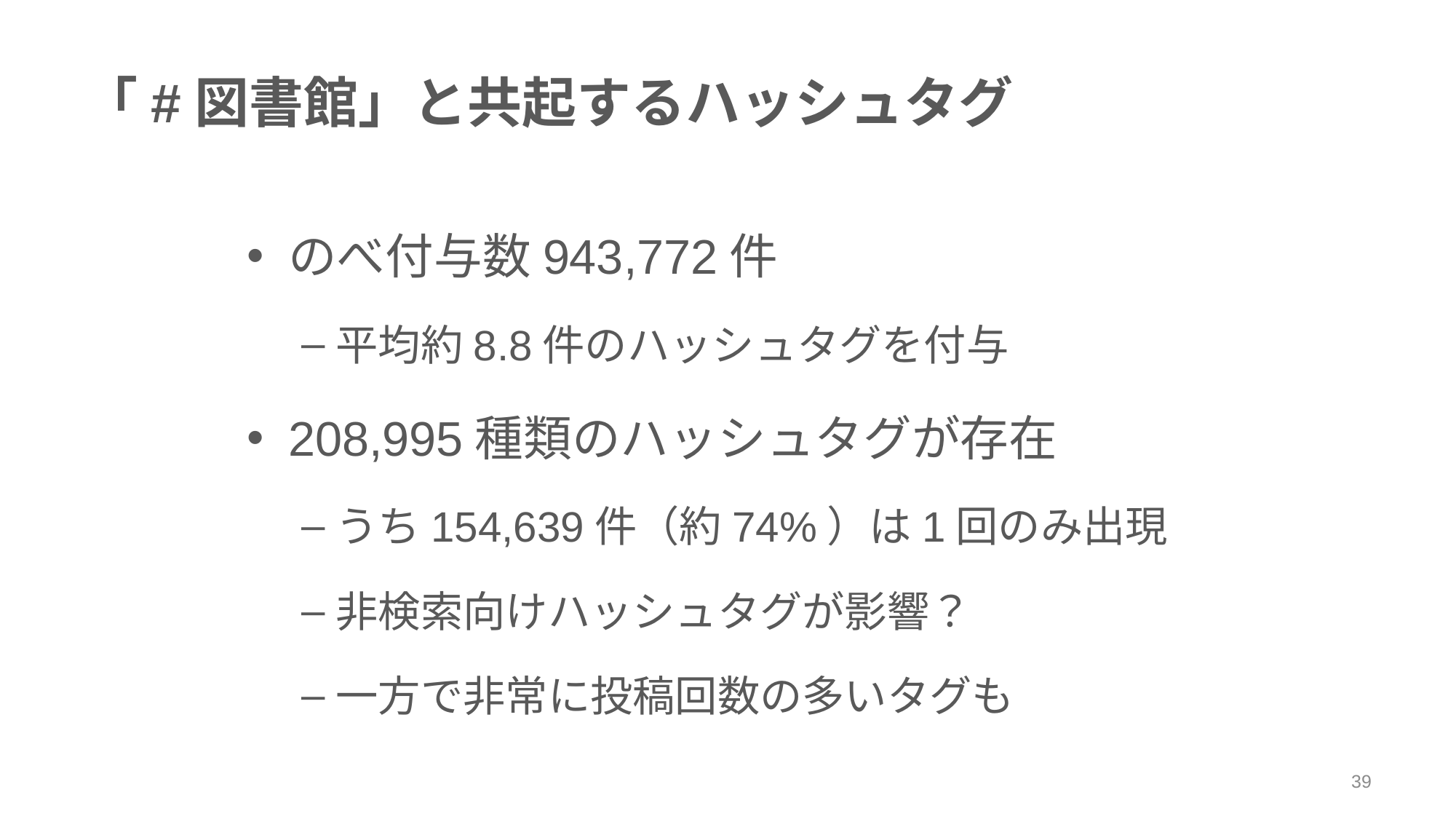

# 「#図書館」と共起するハッシュタグ
のべ付与数943,772件
平均約8.8件のハッシュタグを付与
208,995種類のハッシュタグが存在
うち154,639件（約74%）は1回のみ出現
非検索向けハッシュタグが影響？
一方で非常に投稿回数の多いタグも
39